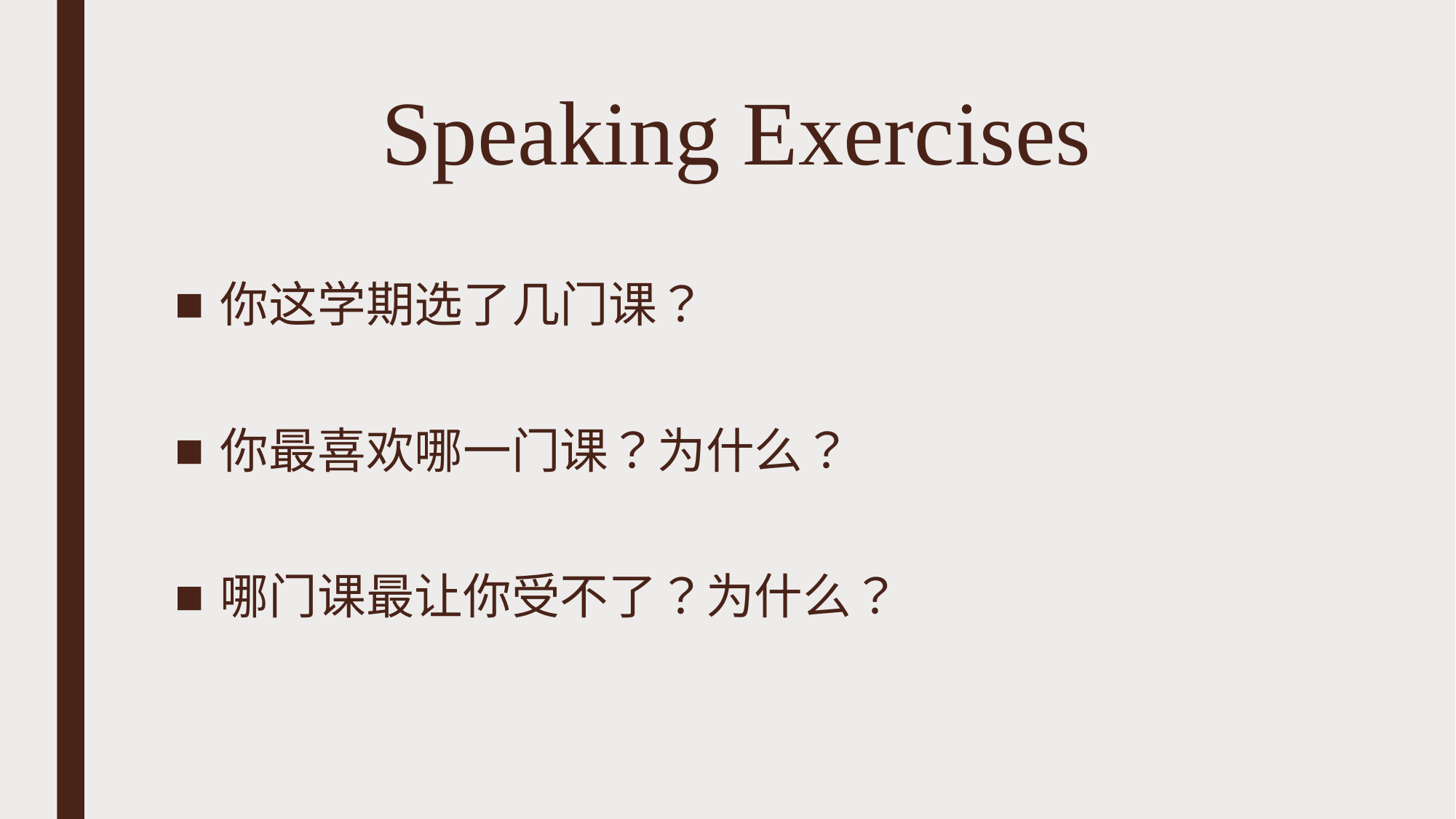

# Speaking Exercises
你这学期选了几门课？

你最喜欢哪一门课？为什么？

哪门课最让你受不了？为什么？